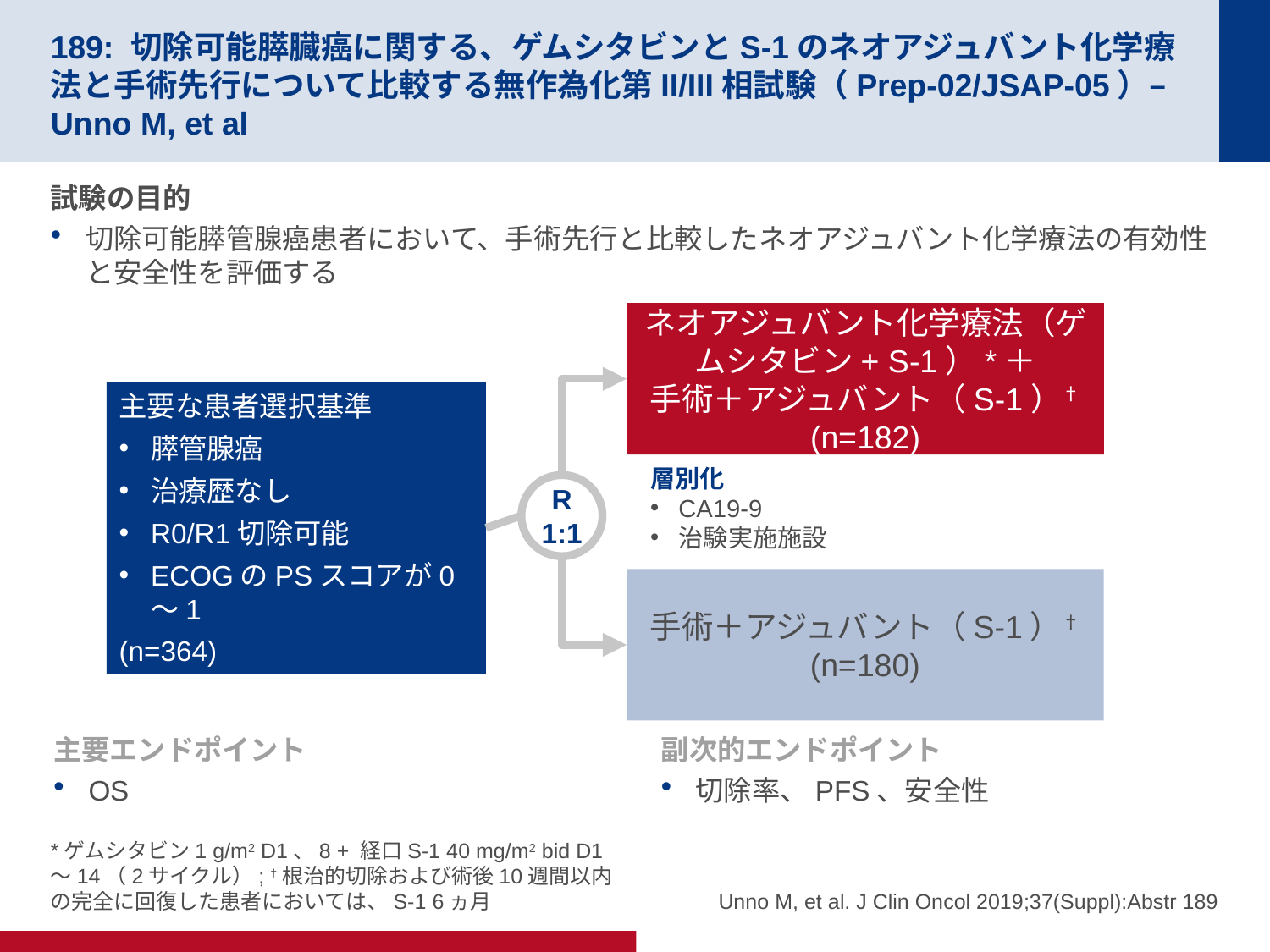

# 189: 切除可能膵臓癌に関する、ゲムシタビンとS-1のネオアジュバント化学療法と手術先行について比較する無作為化第II/III相試験（Prep-02/JSAP-05）– Unno M, et al
試験の目的
切除可能膵管腺癌患者において、手術先行と比較したネオアジュバント化学療法の有効性と安全性を評価する
ネオアジュバント化学療法（ゲムシタビン+ S-1）*＋
手術＋アジュバント（S-1）†
(n=182)
主要な患者選択基準
膵管腺癌
治療歴なし
R0/R1切除可能
ECOGのPSスコアが0～1
(n=364)
層別化
CA19-9
治験実施施設
R
1:1
手術＋アジュバント（S-1）†
(n=180)
主要エンドポイント
OS
副次的エンドポイント
切除率、PFS、安全性
*ゲムシタビン1 g/m2 D1、8 + 経口S-1 40 mg/m2 bid D1～14（2サイクル）; †根治的切除および術後10週間以内の完全に回復した患者においては、S-1 6ヵ月
Unno M, et al. J Clin Oncol 2019;37(Suppl):Abstr 189